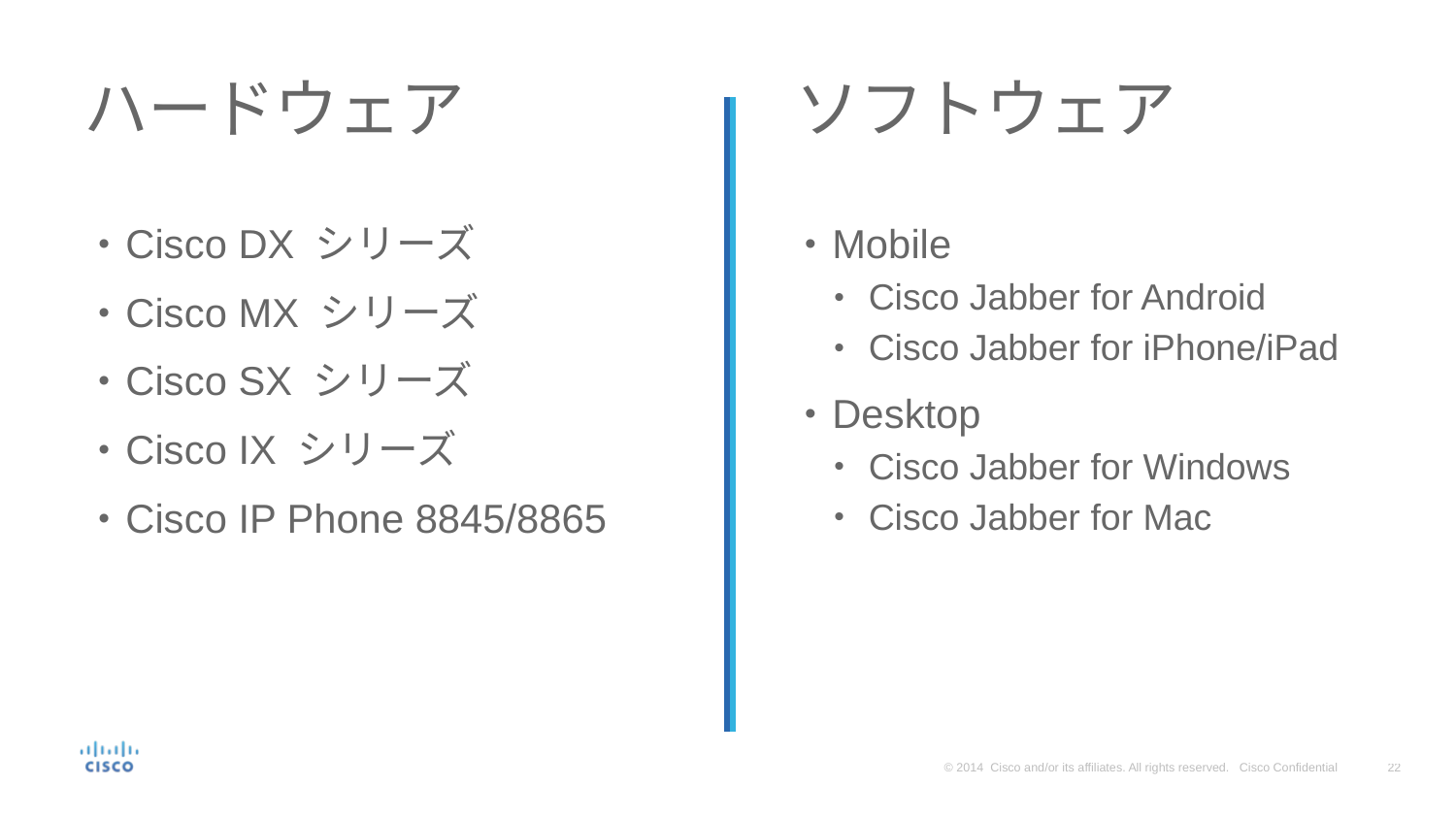

# ハードウェア
ソフトウェア
Cisco DX シリーズ
Cisco MX シリーズ
Cisco SX シリーズ
Cisco IX シリーズ
Cisco IP Phone 8845/8865
Mobile
Cisco Jabber for Android
Cisco Jabber for iPhone/iPad
Desktop
Cisco Jabber for Windows
Cisco Jabber for Mac